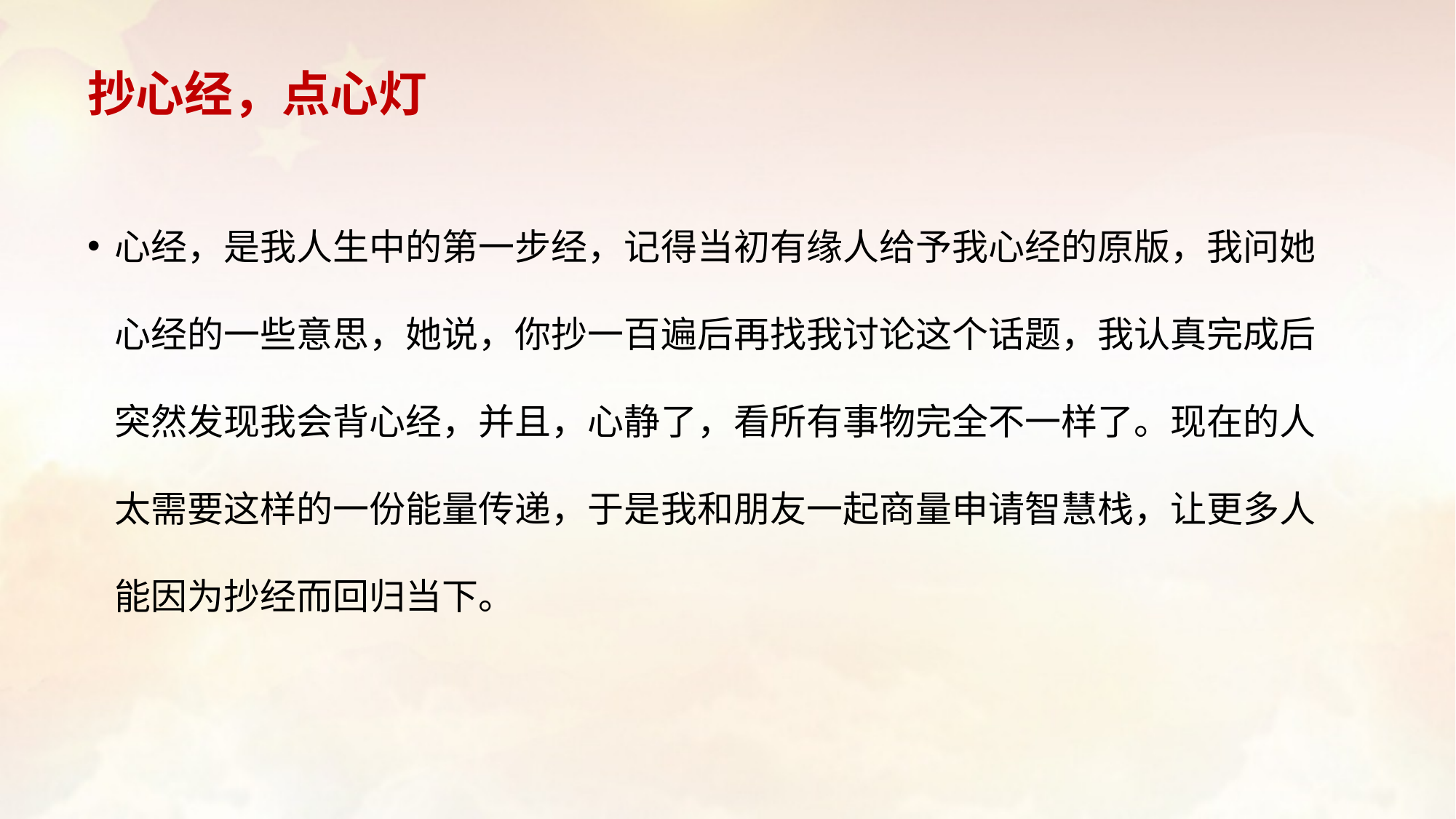

# 抄心经，点心灯
心经，是我人生中的第一步经，记得当初有缘人给予我心经的原版，我问她心经的一些意思，她说，你抄一百遍后再找我讨论这个话题，我认真完成后突然发现我会背心经，并且，心静了，看所有事物完全不一样了。现在的人太需要这样的一份能量传递，于是我和朋友一起商量申请智慧栈，让更多人能因为抄经而回归当下。